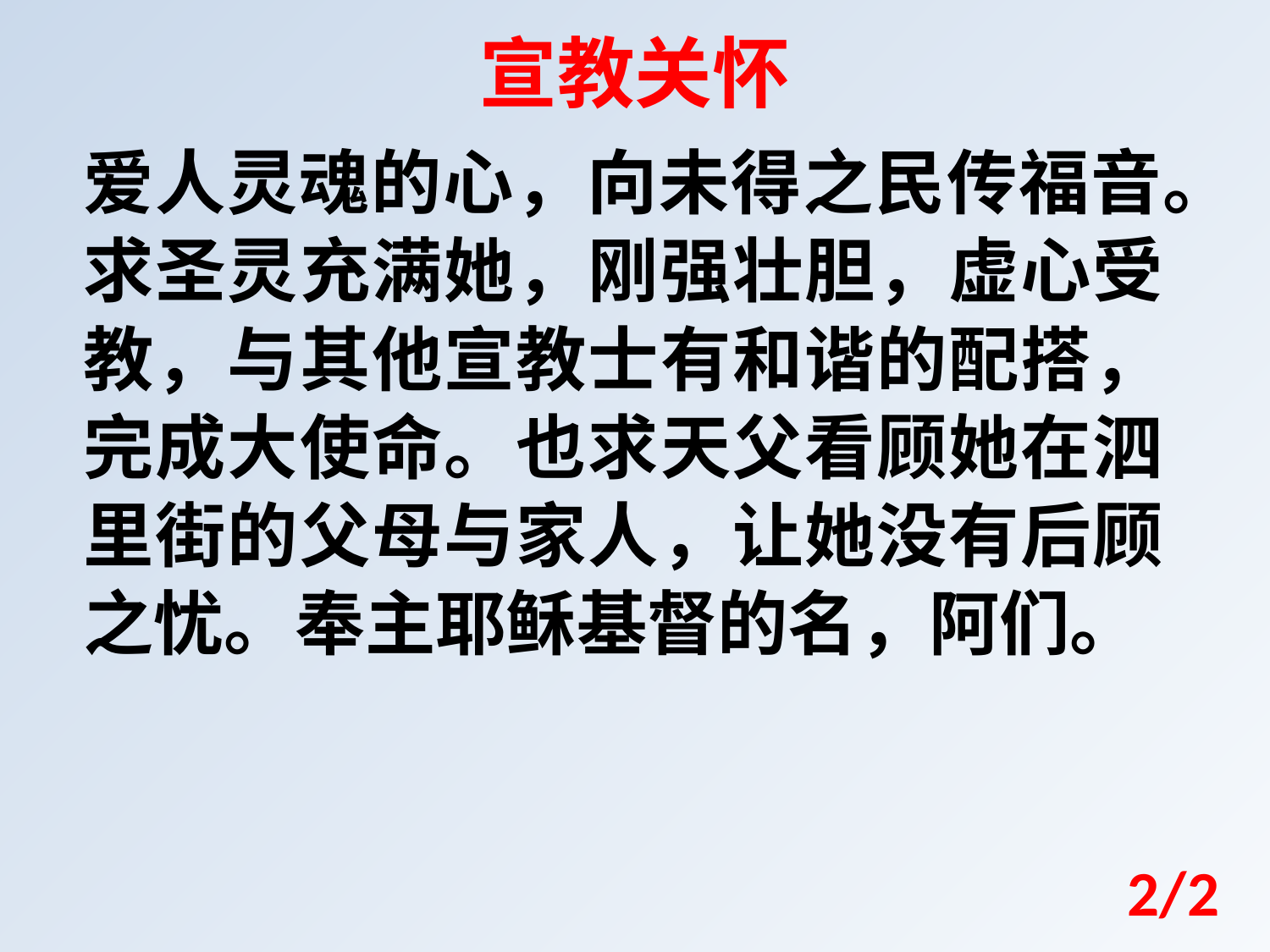

宣教关怀
爱人灵魂的心，向未得之民传福音。求圣灵充满她，刚强壮胆，虚心受教，与其他宣教士有和谐的配搭，完成大使命。也求天父看顾她在泗里街的父母与家人，让她没有后顾之忧。奉主耶稣基督的名，阿们。
2/2